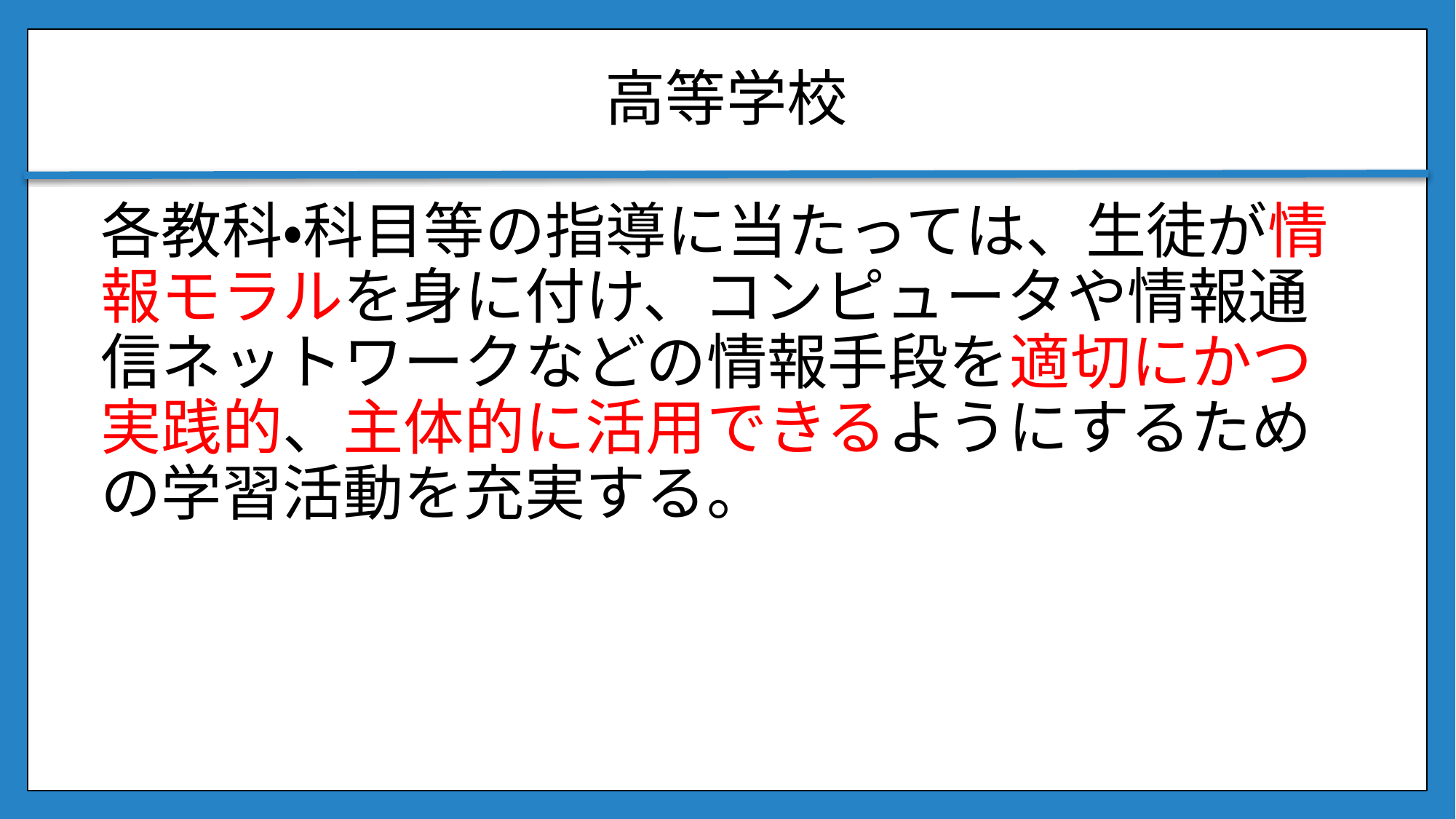

# 高等学校
各教科・科目等の指導に当たっては、生徒が情報モラルを身に付け、コンピュータや情報通信ネットワークなどの情報手段を適切にかつ実践的、主体的に活用できるようにするための学習活動を充実する。